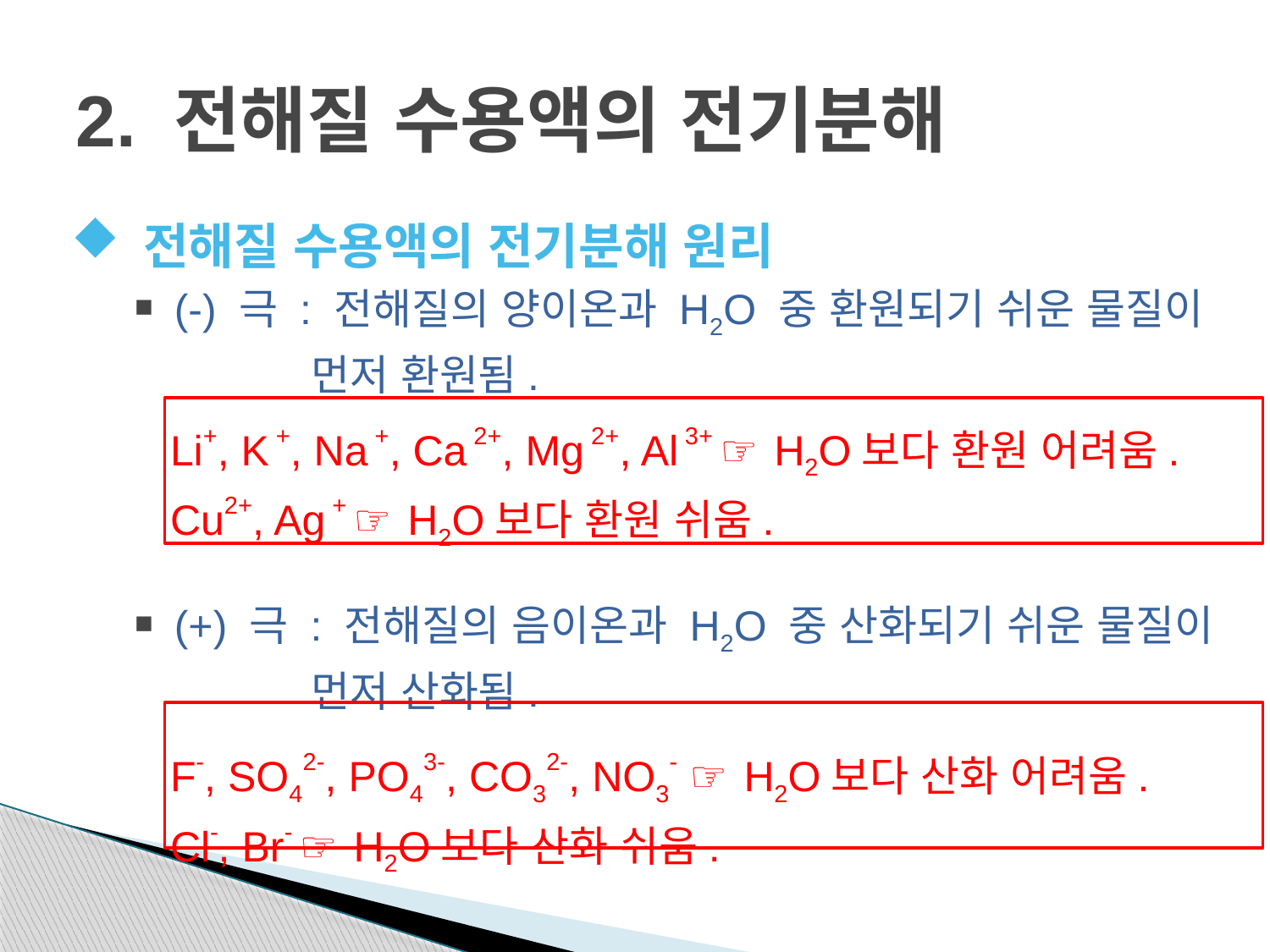

# 2. 전해질 수용액의 전기분해
 전해질 수용액의 전기분해 원리
(-) 극 : 전해질의 양이온과 H2O 중 환원되기 쉬운 물질이
              먼저 환원됨.

   Li+, K +, Na +, Ca 2+, Mg 2+, Al 3+ ☞ H2O보다 환원 어려움.
   Cu2+, Ag + ☞ H2O보다 환원 쉬움.

(+) 극 : 전해질의 음이온과 H2O 중 산화되기 쉬운 물질이
              먼저 산화됨.

   F-, SO42-, PO43-, CO32-, NO3- ☞ H2O보다 산화 어려움.
   Cl-, Br- ☞ H2O보다 산화 쉬움.